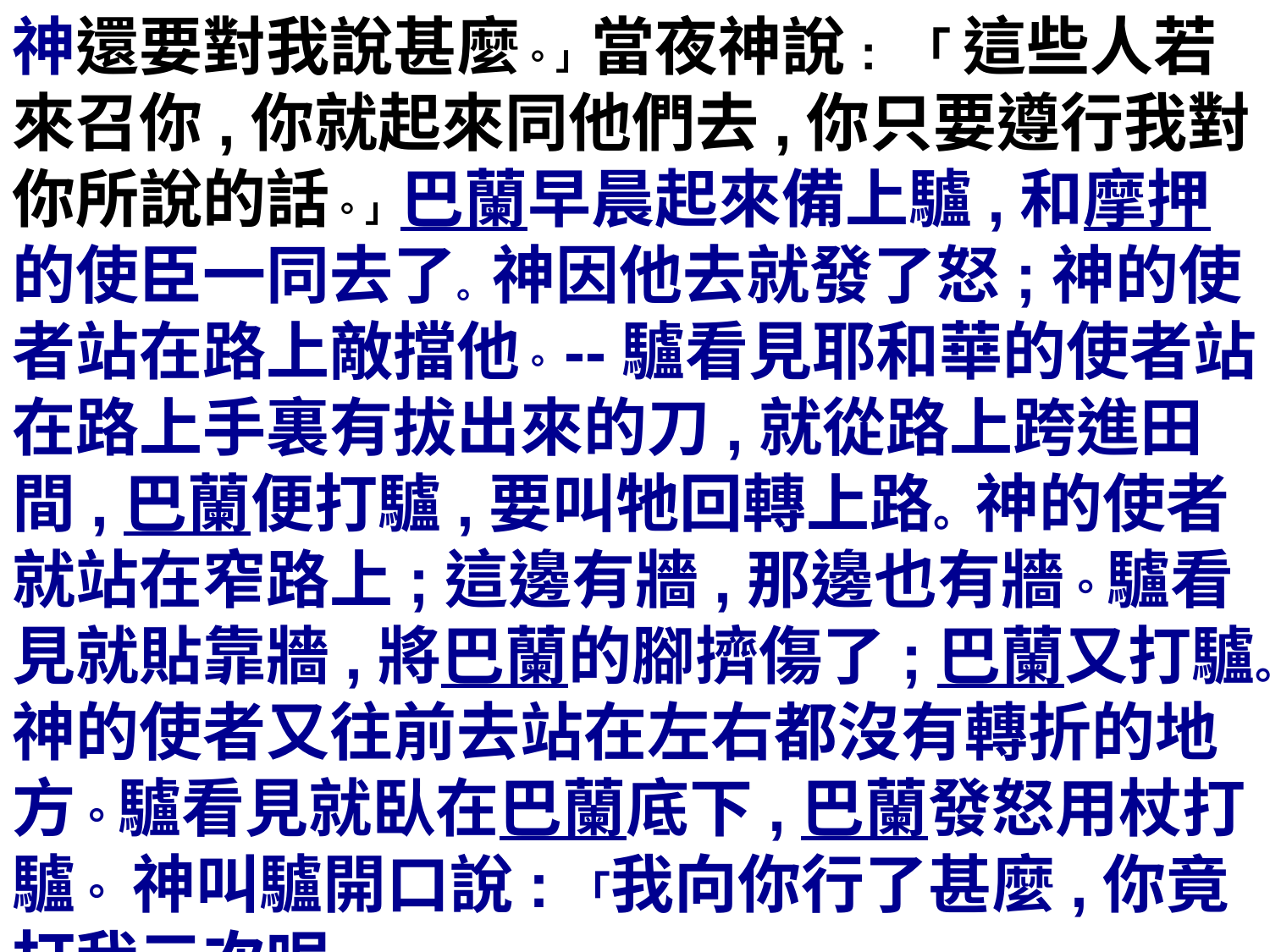

神還要對我說甚麼。」當夜神說: 「 這些人若來召你,你就起來同他們去,你只要遵行我對你所說的話。」巴蘭早晨起來備上驢,和摩押的使臣一同去了。神因他去就發了怒;神的使者站在路上敵擋他。--驢看見耶和華的使者站在路上手裏有拔出來的刀,就從路上跨進田間,巴蘭便打驢,要叫牠回轉上路。神的使者就站在窄路上;這邊有牆,那邊也有牆。驢看見就貼靠牆,將巴蘭的腳擠傷了;巴蘭又打驢。神的使者又往前去站在左右都沒有轉折的地方。驢看見就臥在巴蘭底下,巴蘭發怒用杖打驢。 神叫驢開口說: 「我向你行了甚麼,你竟打我三次呢？」